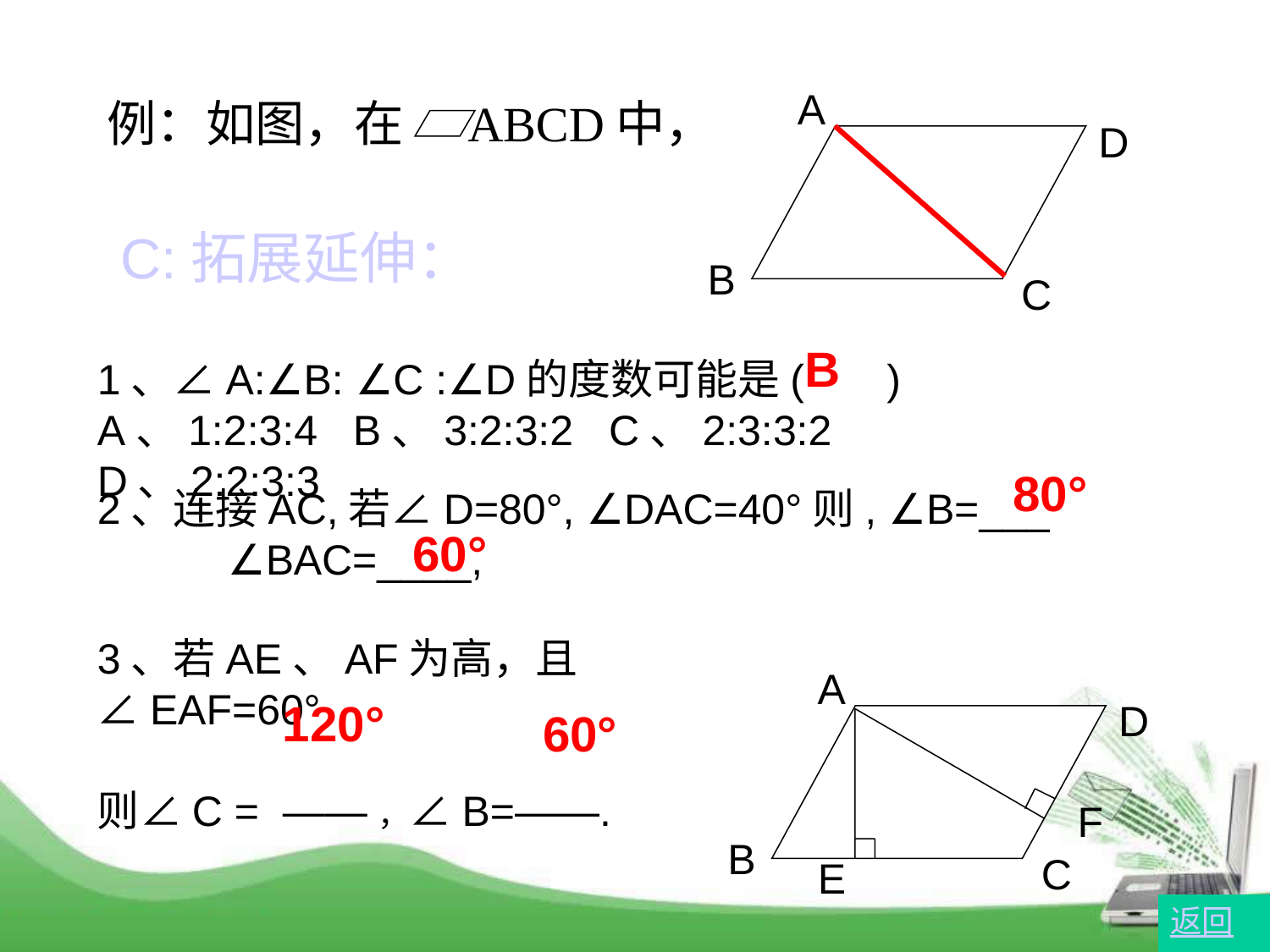

A
D

B
C
例：如图，在
ABCD中，

C:拓展延伸：
B
1、∠A:∠B: ∠C :∠D的度数可能是(       )
A、1:2:3:4   B、3:2:3:2   C、2:3:3:2      D、2:2:3:3

80°
2、连接AC,若∠D=80°, ∠DAC=40°则, ∠B=___
           ∠BAC=____,
60°
3、若AE、AF为高，且∠EAF=60°

则∠C =  ——，∠B=——.
A
D

B
C

F

E
120°
60°
返回